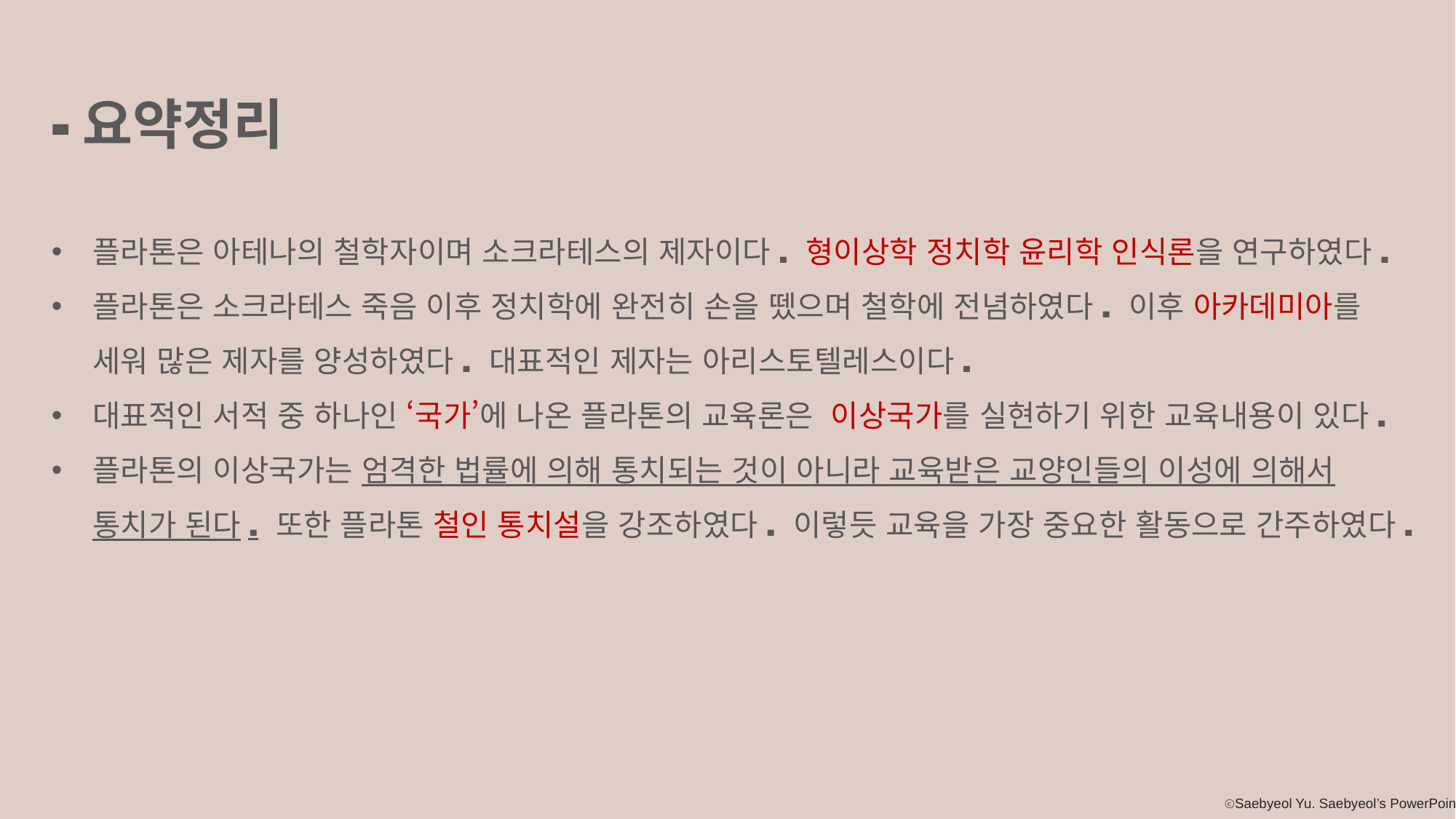

-요약정리
플라톤은 아테나의 철학자이며 소크라테스의 제자이다. 형이상학 정치학 윤리학 인식론을 연구하였다.
플라톤은 소크라테스 죽음 이후 정치학에 완전히 손을 뗐으며 철학에 전념하였다. 이후 아카데미아를 세워 많은 제자를 양성하였다. 대표적인 제자는 아리스토텔레스이다.
대표적인 서적 중 하나인 ‘국가’에 나온 플라톤의 교육론은  이상국가를 실현하기 위한 교육내용이 있다.
플라톤의 이상국가는 엄격한 법률에 의해 통치되는 것이 아니라 교육받은 교양인들의 이성에 의해서 통치가 된다. 또한 플라톤 철인 통치설을 강조하였다. 이렇듯 교육을 가장 중요한 활동으로 간주하였다.